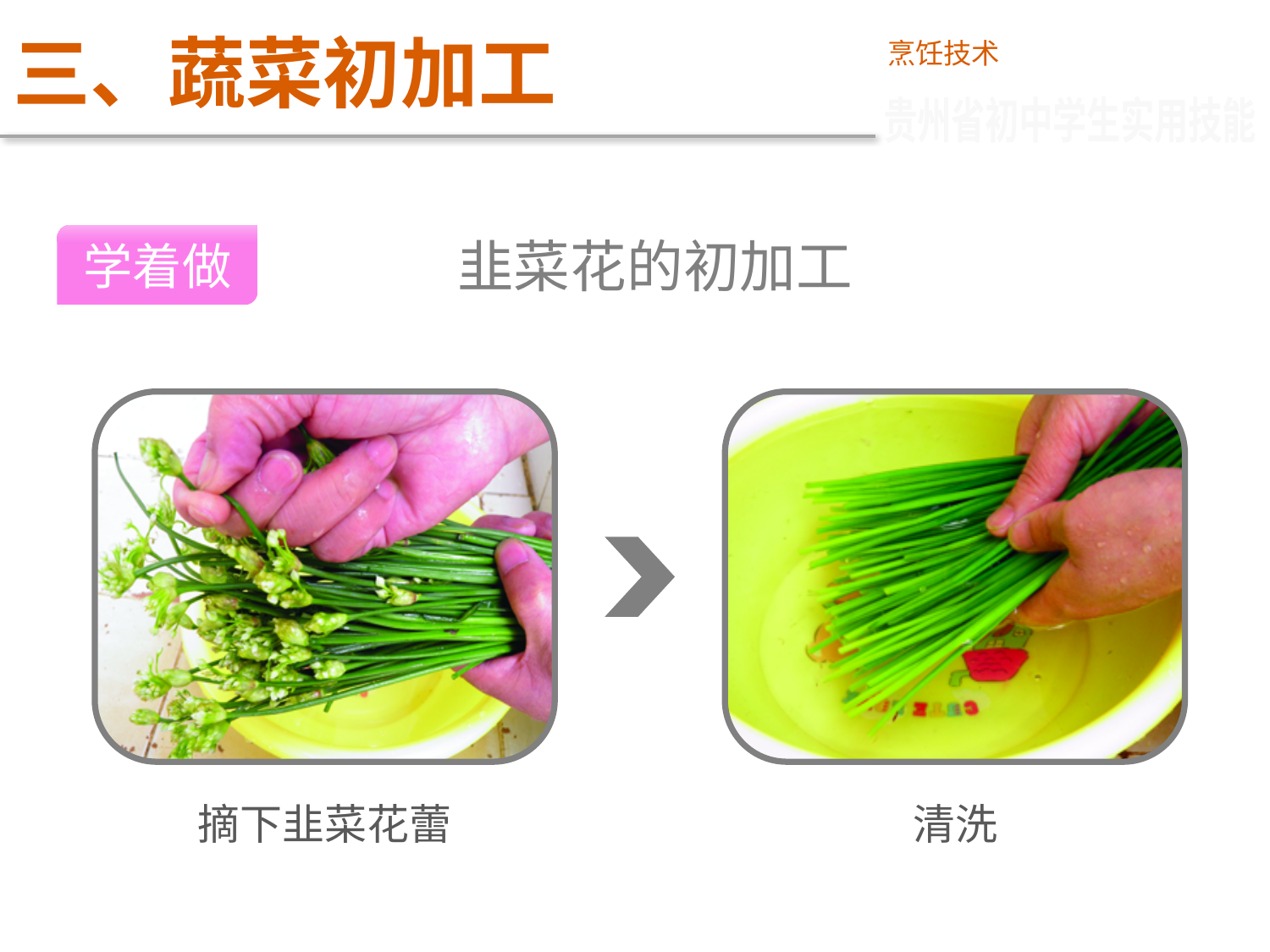

# 三、蔬菜初加工
烹饪技术
贵州省初中学生实用技能
学着做
韭菜花的初加工

摘下韭菜花蕾
清洗